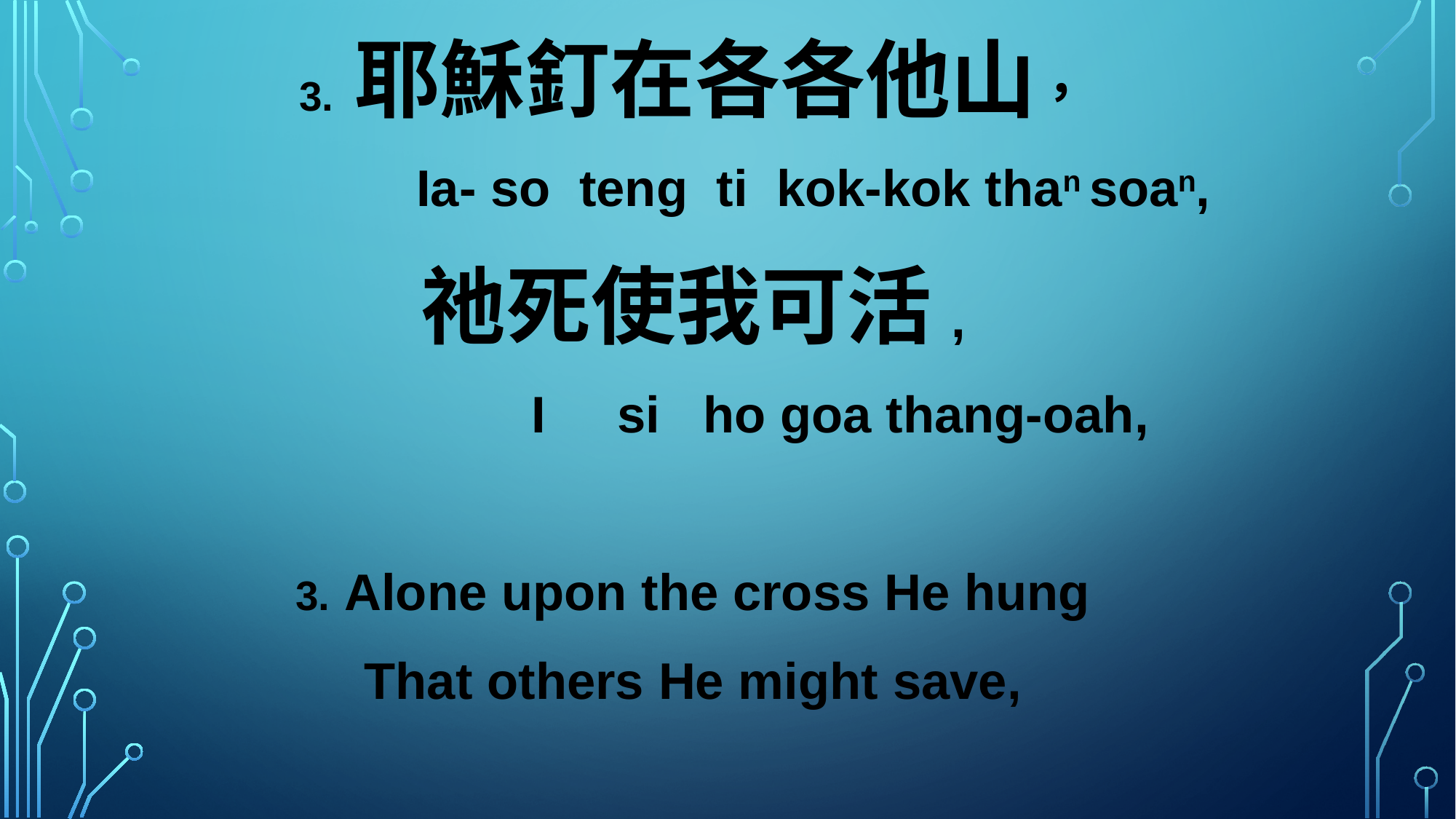

3. 耶穌釘在各各他山，
                 Ia- so  teng  ti  kok-kok than soan,
祂死使我可活,
                         I     si   ho goa thang-oah,

3. Alone upon the cross He hung
That others He might save,